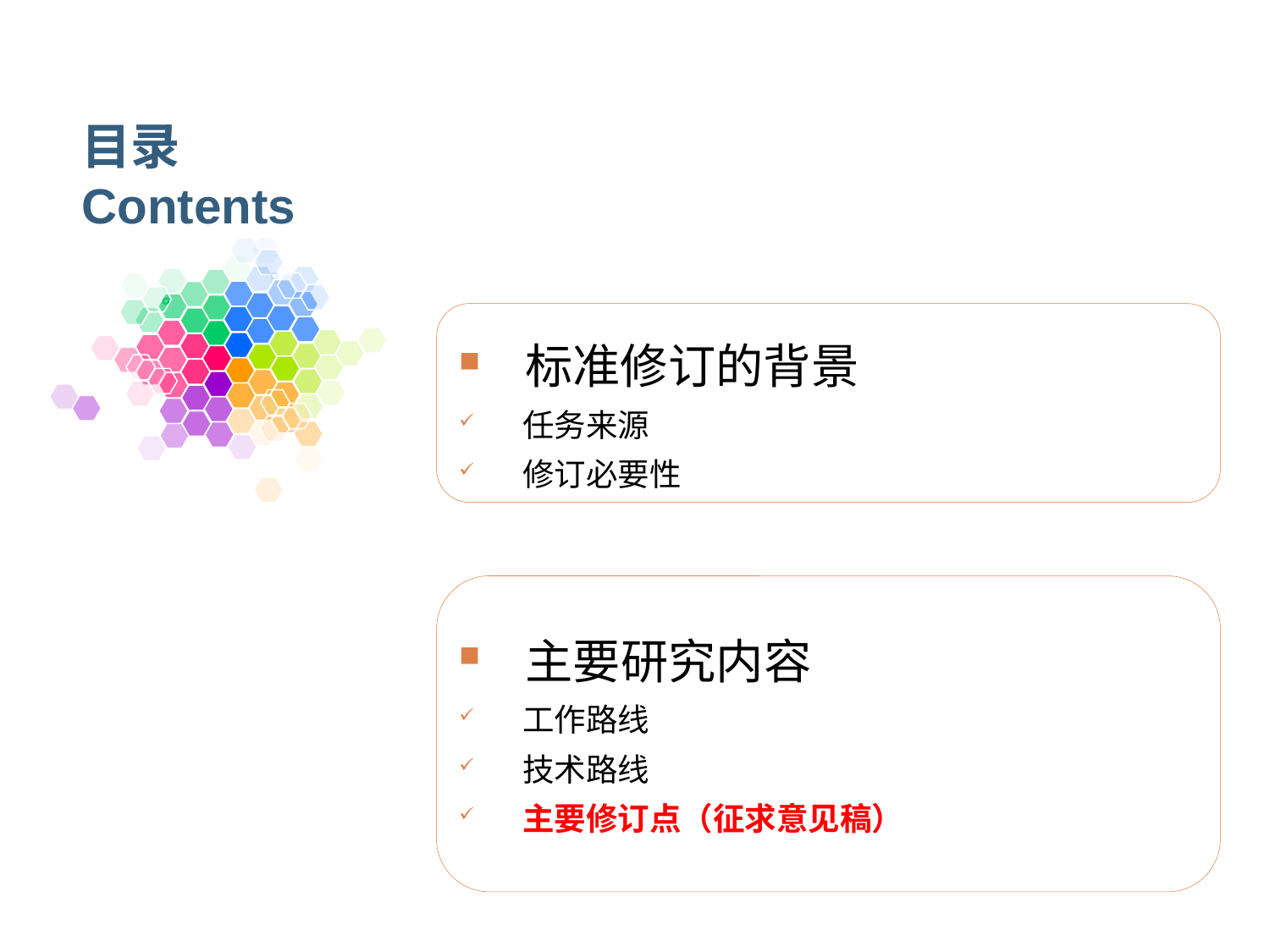

目录
Contents

 标准修订的背景
任务来源
修订必要性

 主要研究内容
工作路线
技术路线
主要修订点（征求意见稿）
2